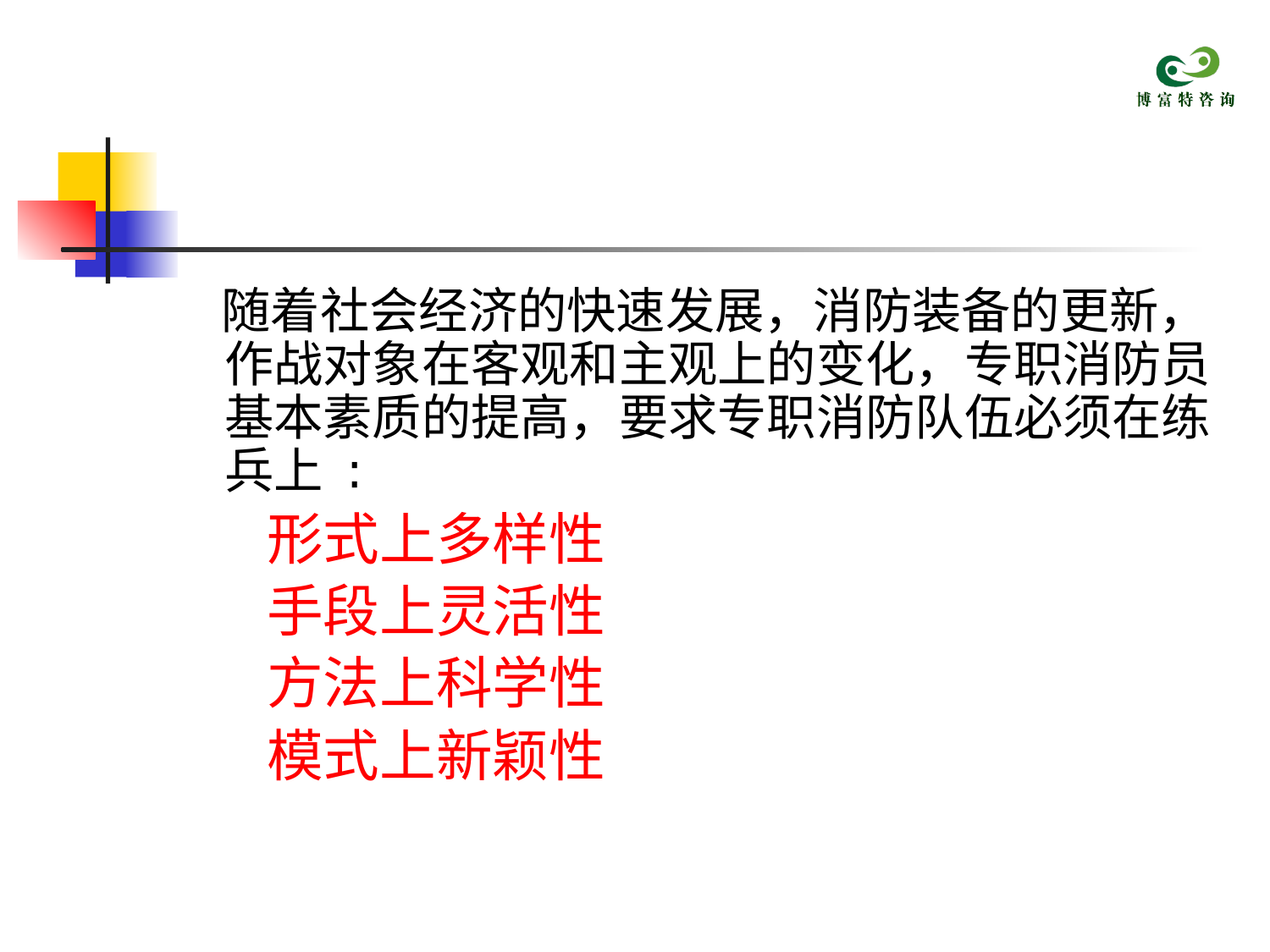

#
   随着社会经济的快速发展，消防装备的更新，作战对象在客观和主观上的变化，专职消防员基本素质的提高，要求专职消防队伍必须在练兵上 :
      形式上多样性
      手段上灵活性
      方法上科学性
      模式上新颖性